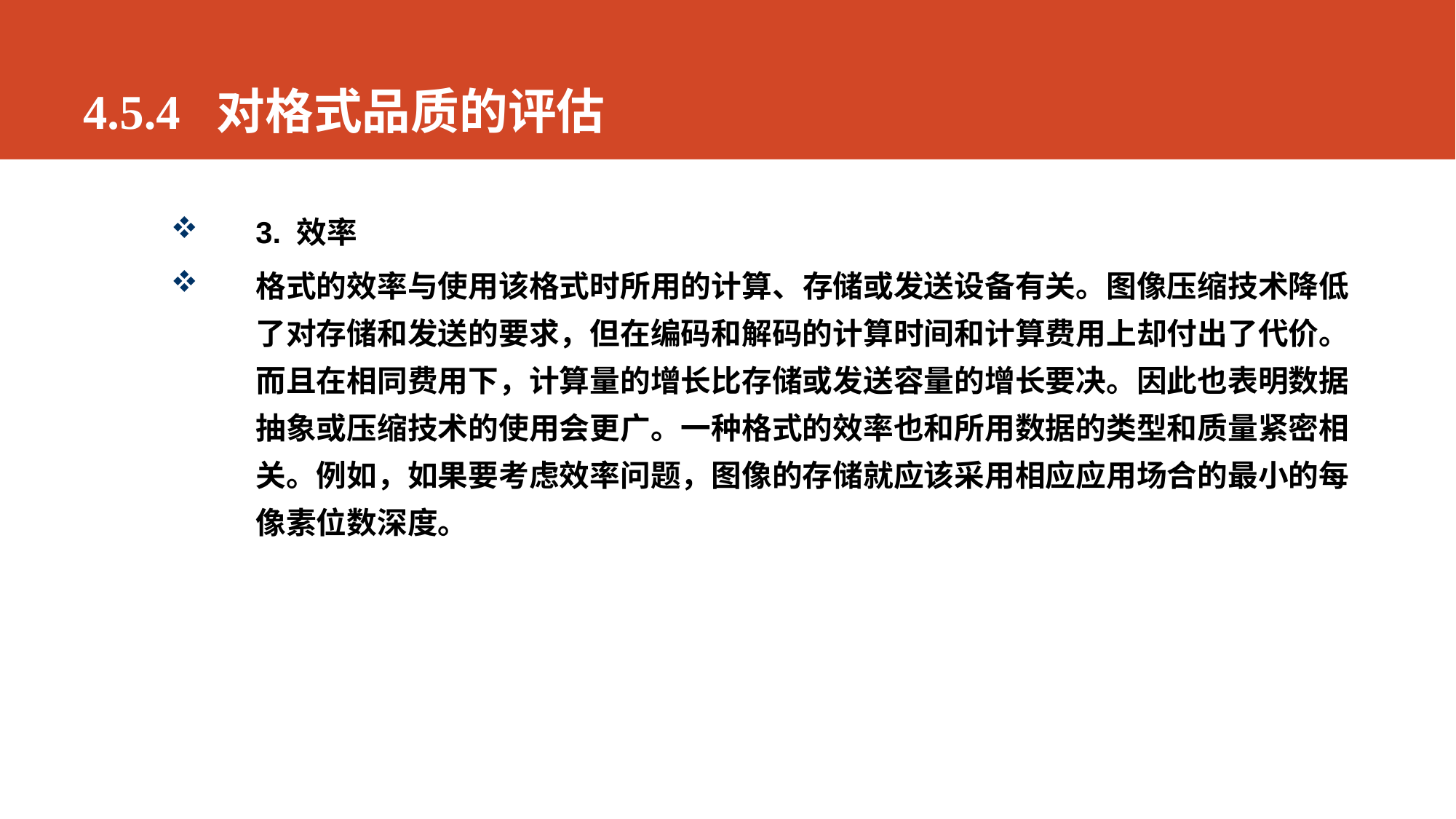

# 4.5.4  对格式品质的评估
3. 效率
格式的效率与使用该格式时所用的计算、存储或发送设备有关。图像压缩技术降低了对存储和发送的要求，但在编码和解码的计算时间和计算费用上却付出了代价。而且在相同费用下，计算量的增长比存储或发送容量的增长要决。因此也表明数据抽象或压缩技术的使用会更广。一种格式的效率也和所用数据的类型和质量紧密相关。例如，如果要考虑效率问题，图像的存储就应该采用相应应用场合的最小的每像素位数深度。